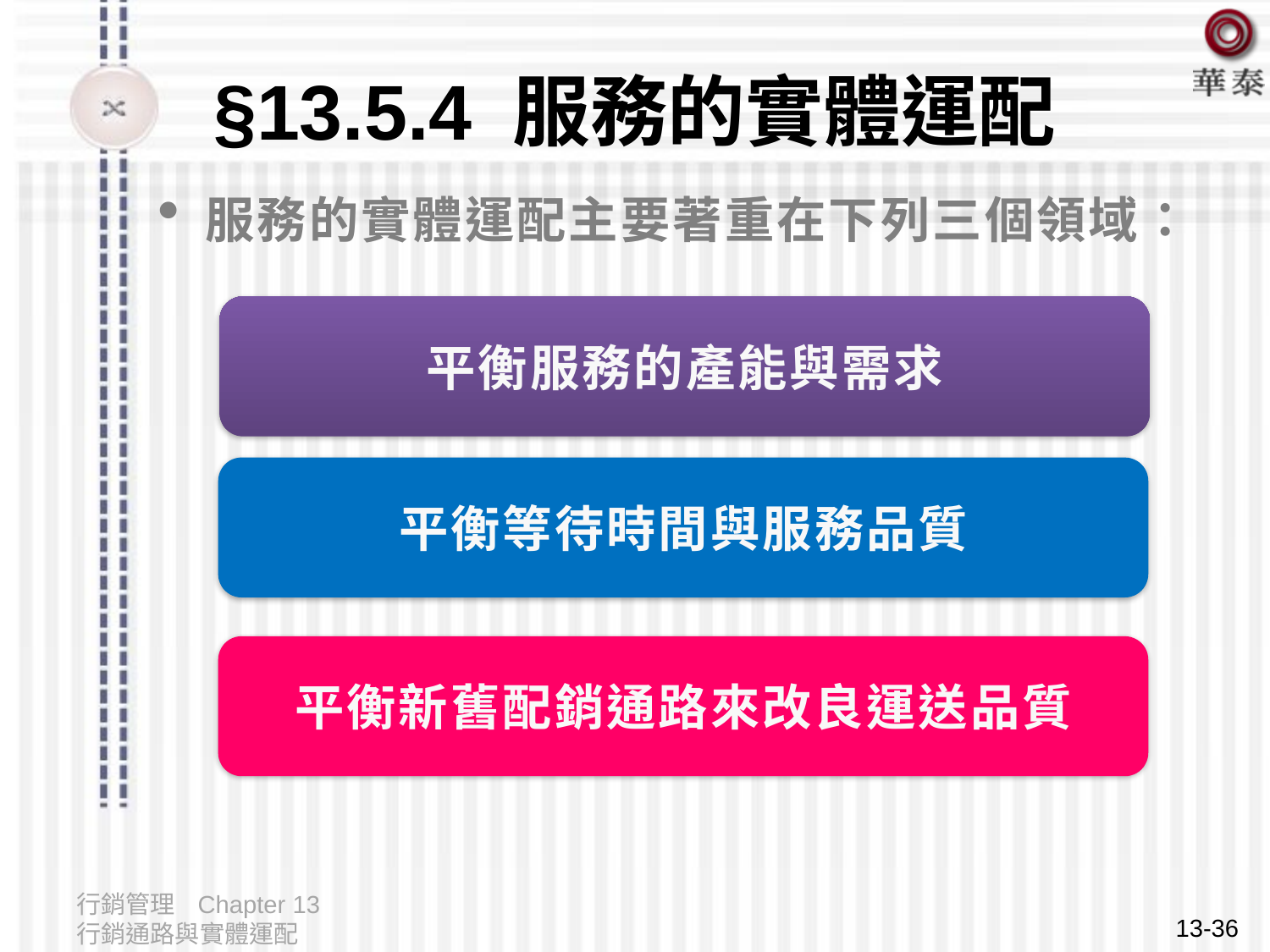

# §13.5.4 服務的實體運配
服務的實體運配主要著重在下列三個領域：
平衡服務的產能與需求
平衡等待時間與服務品質
平衡新舊配銷通路來改良運送品質
行銷管理   Chapter 13   行銷通路與實體運配
13-36